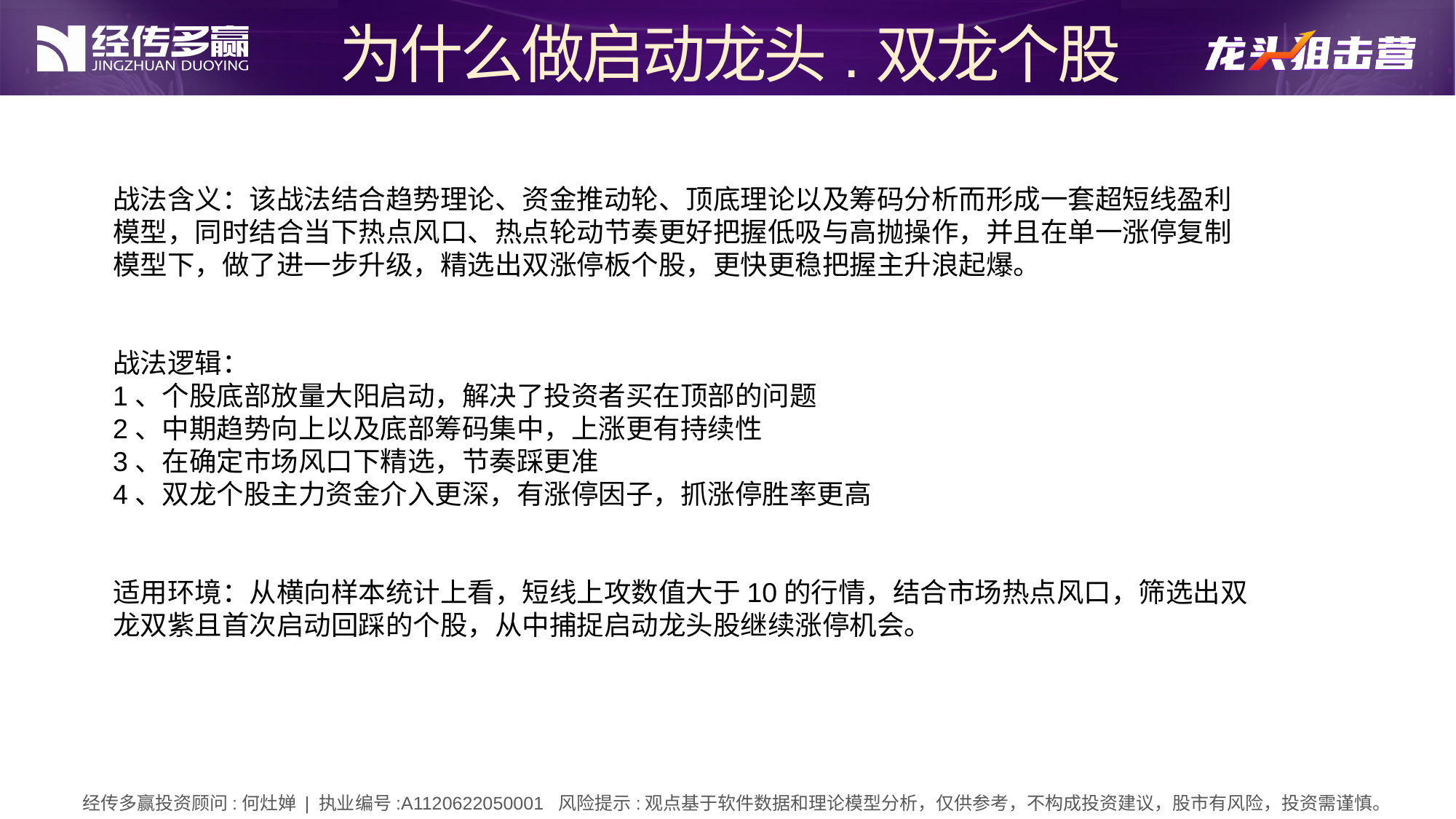

为什么做启动龙头.双龙个股
战法含义：该战法结合趋势理论、资金推动轮、顶底理论以及筹码分析而形成一套超短线盈利模型，同时结合当下热点风口、热点轮动节奏更好把握低吸与高抛操作，并且在单一涨停复制模型下，做了进一步升级，精选出双涨停板个股，更快更稳把握主升浪起爆。

战法逻辑：
1、个股底部放量大阳启动，解决了投资者买在顶部的问题
2、中期趋势向上以及底部筹码集中，上涨更有持续性
3、在确定市场风口下精选，节奏踩更准
4、双龙个股主力资金介入更深，有涨停因子，抓涨停胜率更高

适用环境：从横向样本统计上看，短线上攻数值大于10的行情，结合市场热点风口，筛选出双龙双紫且首次启动回踩的个股，从中捕捉启动龙头股继续涨停机会。